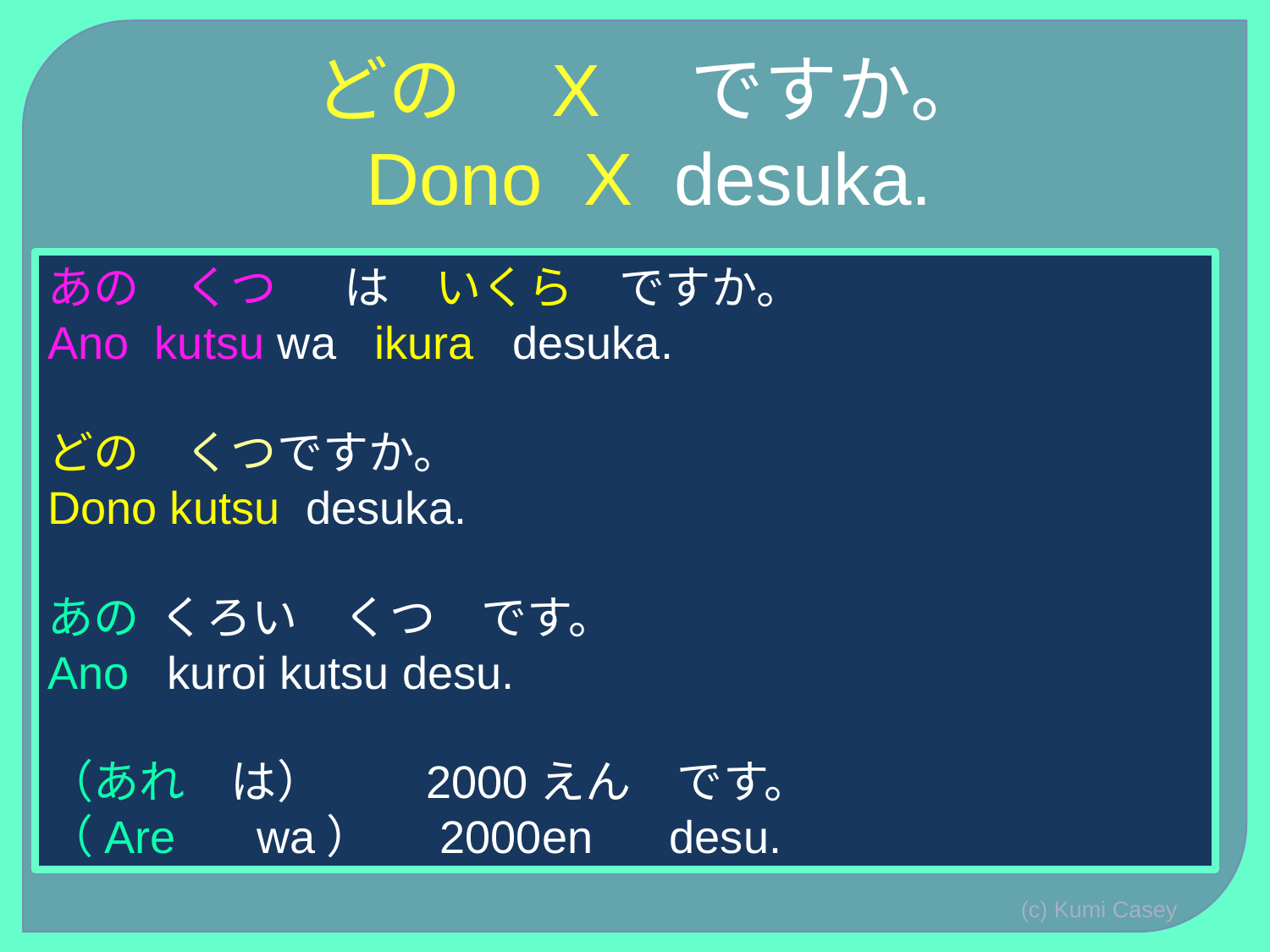

# どの　X　ですか。 Dono  X  desuka.
あの　くつ 　 は　いくら　ですか。
Ano  kutsu wa   ikura   desuka.

どの　くつですか。
Dono kutsu  desuka.

あの  くろい　くつ　です。
Ano   kuroi kutsu desu.

（あれ　は）　　2000えん　です。
（Are 　wa）　 2000en      desu.
(c) Kumi Casey